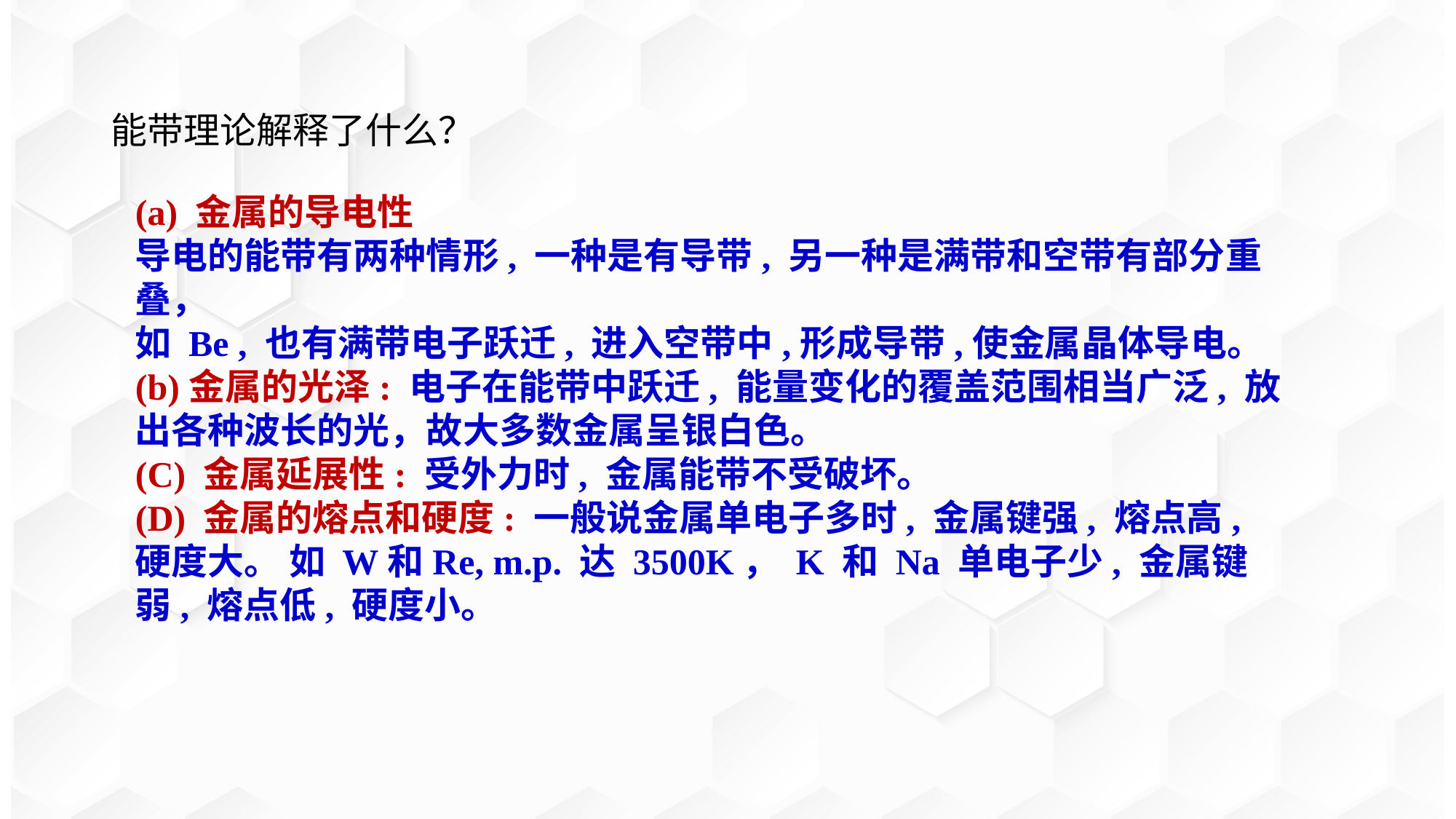

能带理论解释了什么？
(a) 金属的导电性
导电的能带有两种情形, 一种是有导带, 另一种是满带和空带有部分重叠，
如 Be , 也有满带电子跃迁, 进入空带中,形成导带,使金属晶体导电。
(b)金属的光泽: 电子在能带中跃迁, 能量变化的覆盖范围相当广泛, 放出各种波长的光，故大多数金属呈银白色。
(C) 金属延展性: 受外力时, 金属能带不受破坏。
(D) 金属的熔点和硬度: 一般说金属单电子多时, 金属键强, 熔点高, 硬度大。 如 W和Re, m.p. 达 3500K， K 和 Na 单电子少, 金属键弱, 熔点低, 硬度小。